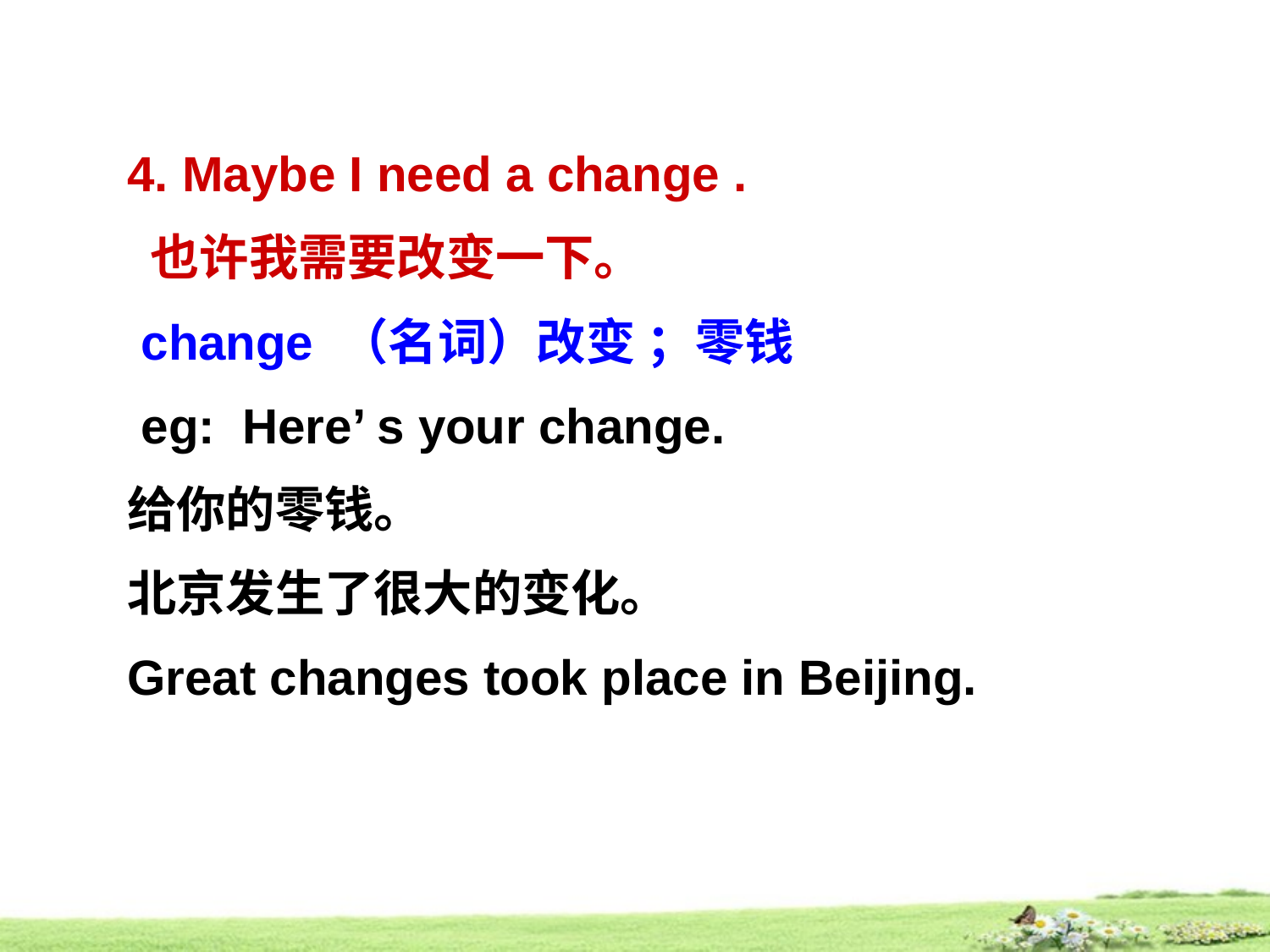

4. Maybe I need a change .
 也许我需要改变一下。
 change （名词）改变 ；零钱
 eg:  Here’ s your change.
给你的零钱。
北京发生了很大的变化。
Great changes took place in Beijing.